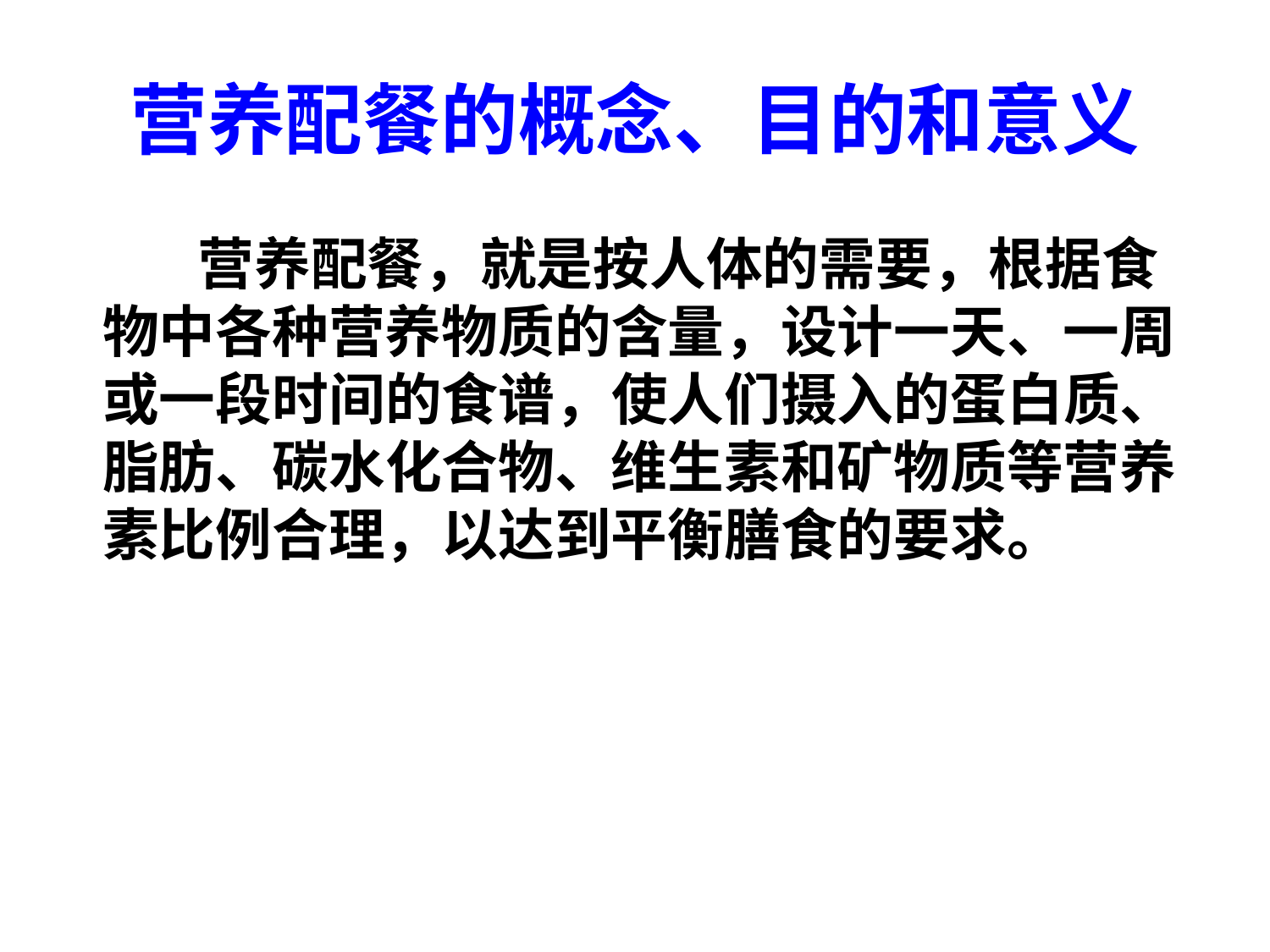

# 营养配餐的概念、目的和意义
          营养配餐，就是按人体的需要，根据食物中各种营养物质的含量，设计一天、一周或一段时间的食谱，使人们摄入的蛋白质、脂肪、碳水化合物、维生素和矿物质等营养素比例合理，以达到平衡膳食的要求。